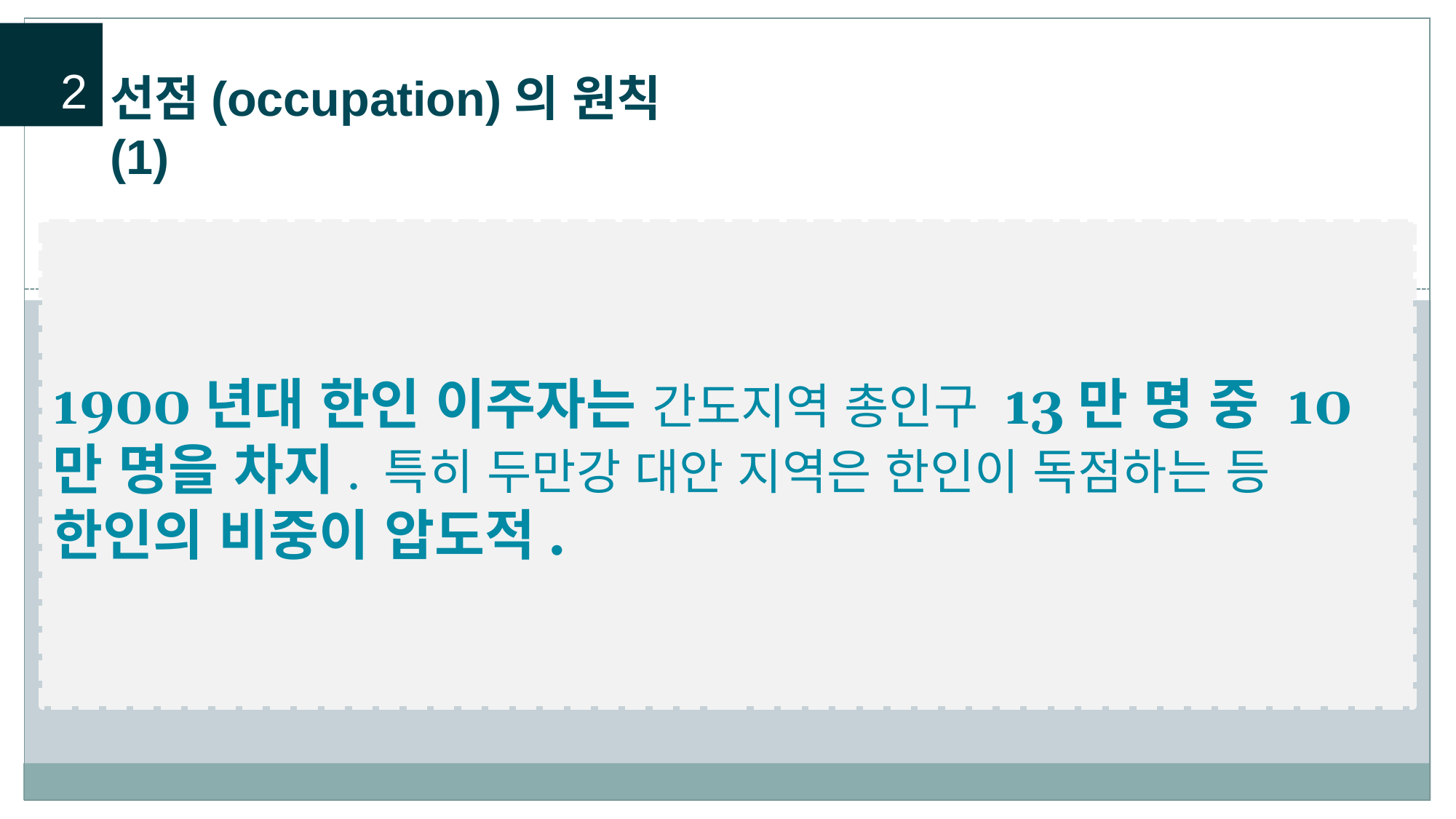

2
선점(occupation)의 원칙(1)

1900년대 한인 이주자는 간도지역 총인구 13만 명 중 10만 명을 차지. 특히 두만강 대안 지역은 한인이 독점하는 등 한인의 비중이 압도적.